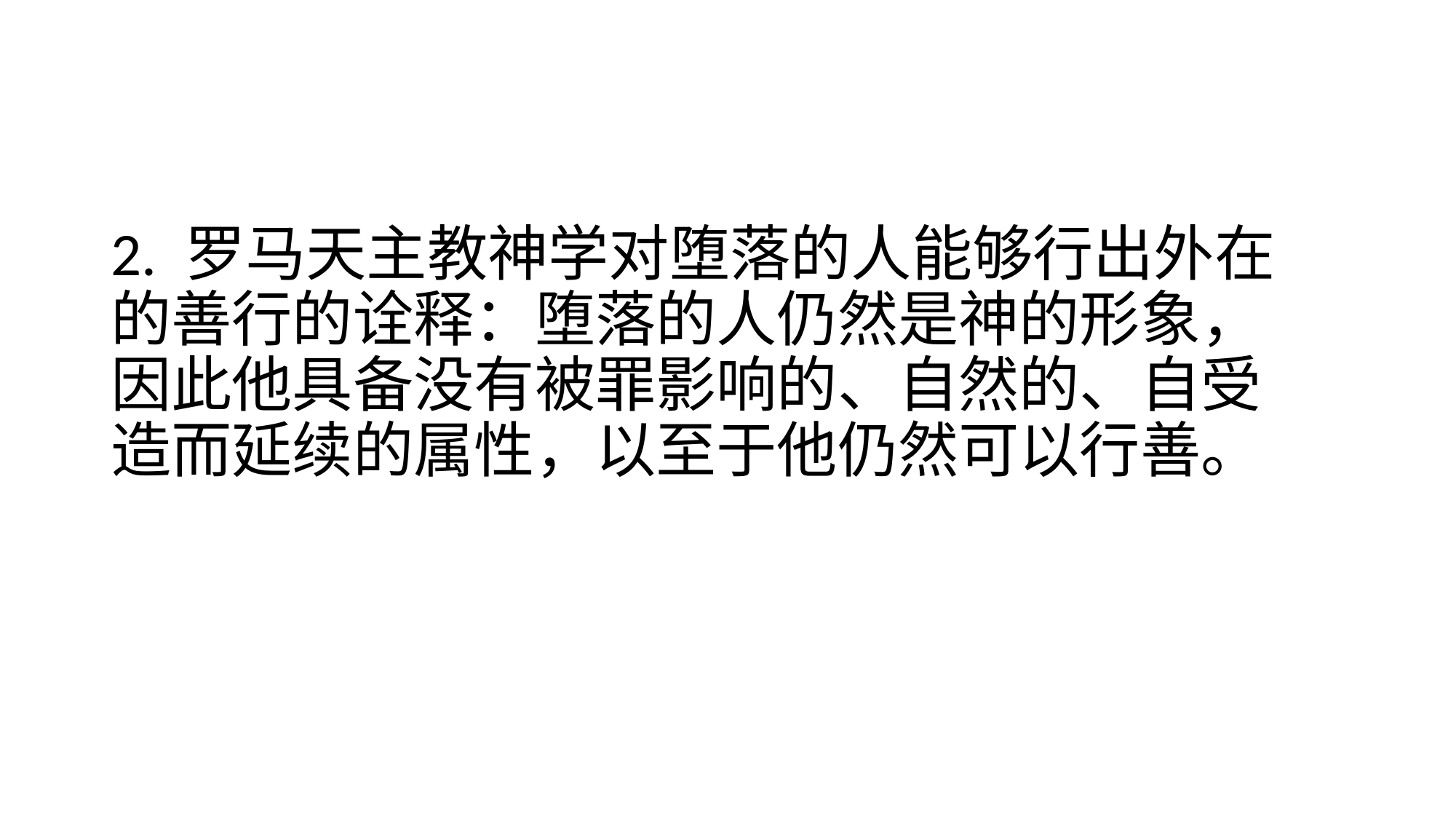

#
2. 罗马天主教神学对堕落的人能够行出外在的善行的诠释：堕落的人仍然是神的形象，因此他具备没有被罪影响的、自然的、自受造而延续的属性，以至于他仍然可以行善。